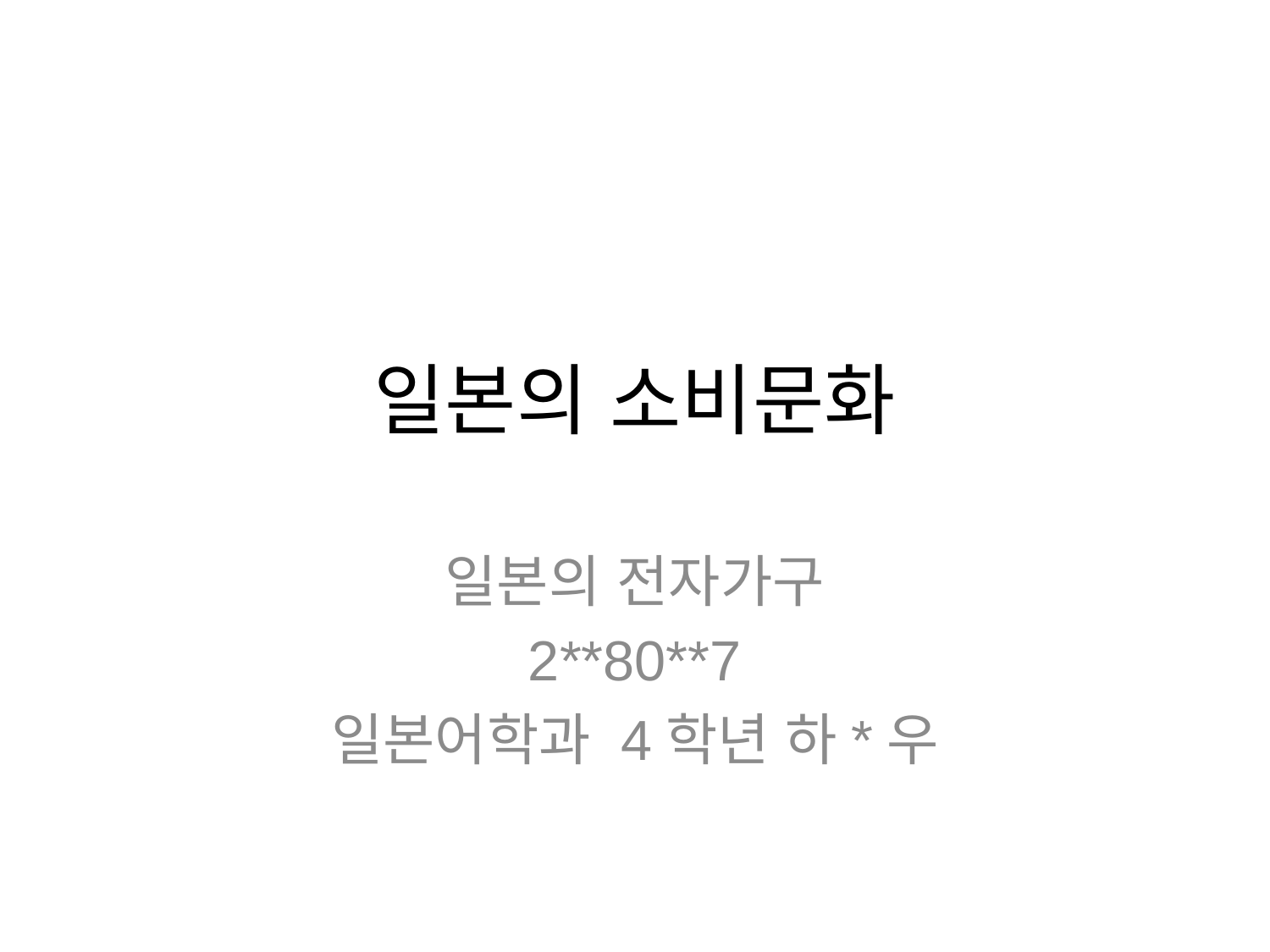

# 일본의 소비문화
일본의 전자가구
2**80**7
일본어학과 4학년 하*우